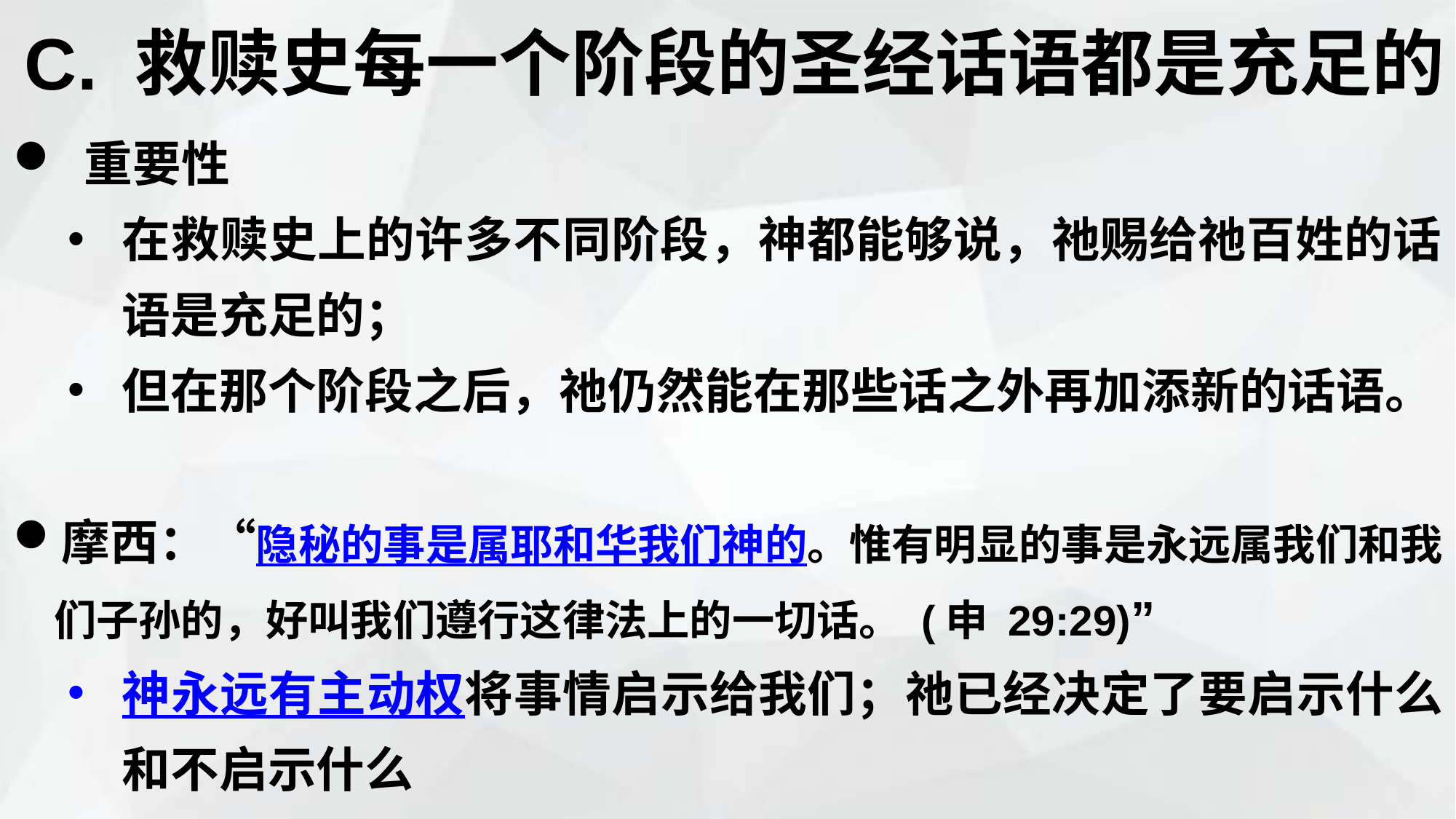

C. 救赎史每一个阶段的圣经话语都是充足的
 重要性
在救赎史上的许多不同阶段，神都能够说，祂赐给祂百姓的话语是充足的；
但在那个阶段之后，祂仍然能在那些话之外再加添新的话语。

摩西：“隐秘的事是属耶和华我们神的。惟有明显的事是永远属我们和我们子孙的，好叫我们遵行这律法上的一切话。 (申 29:29)”
神永远有主动权将事情启示给我们；祂已经决定了要启示什么和不启示什么

10